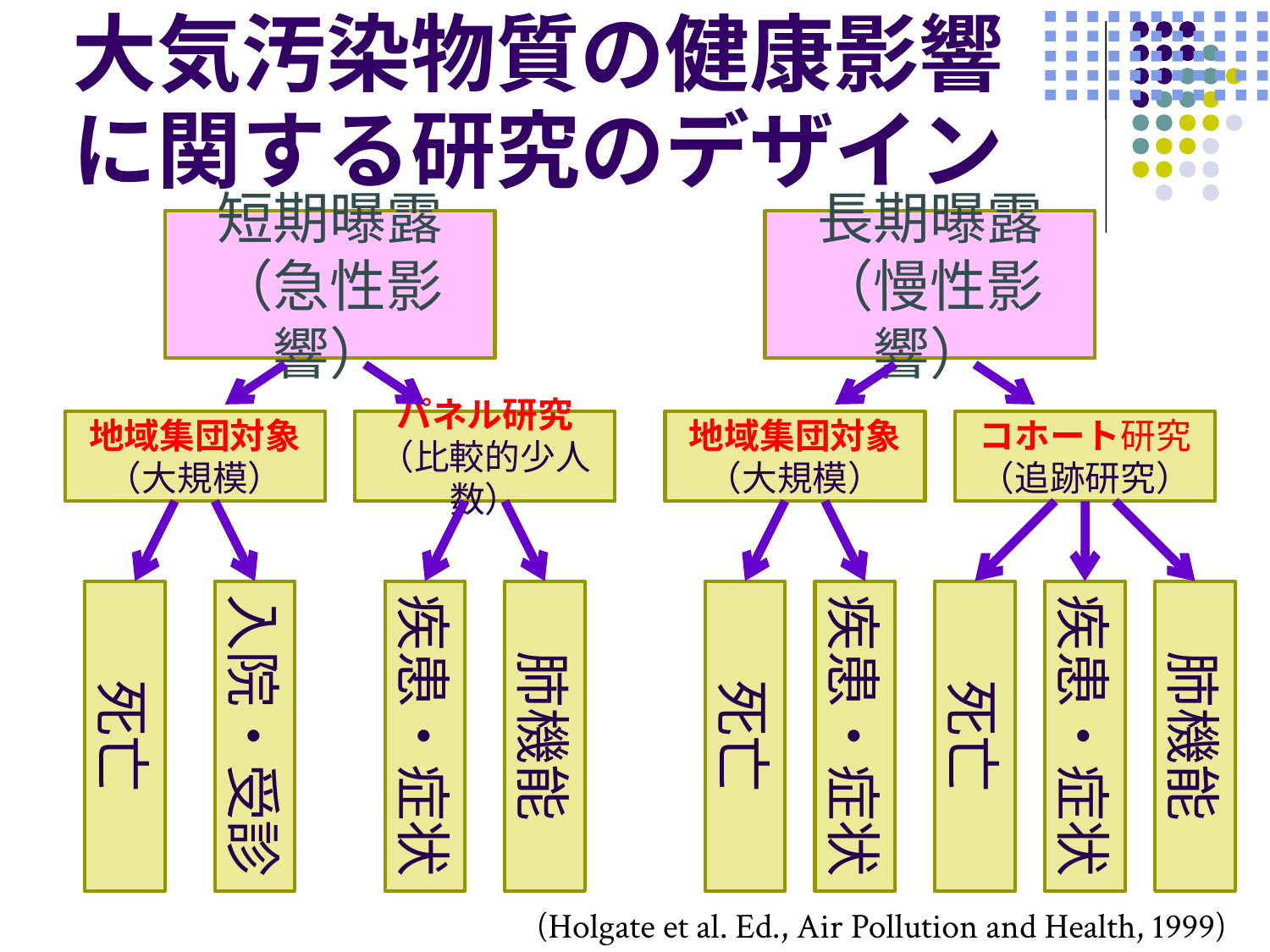

# 大気汚染物質の健康影響 に関する研究のデザイン
短期曝露
（急性影響）
長期曝露
（慢性影響）
地域集団対象
（大規模）
パネル研究
（比較的少人数）
地域集団対象
（大規模）
コホート研究
（追跡研究）
死亡
入院・受診
疾患・症状
肺機能
死亡
疾患・症状
死亡
疾患・症状
肺機能
(Holgate et al. Ed., Air Pollution and Health, 1999)